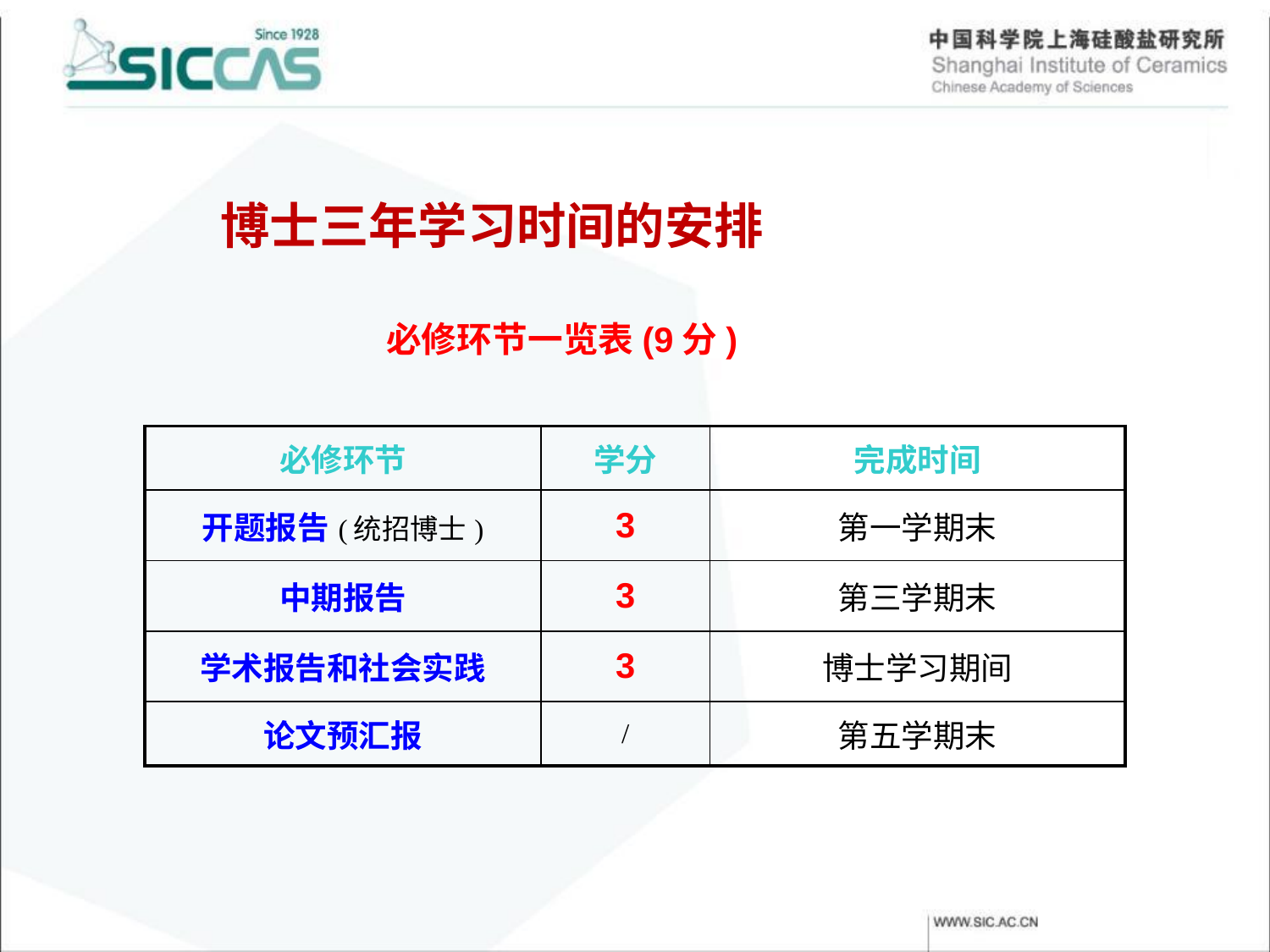

博士三年学习时间的安排
必修环节一览表(9分)
| 必修环节 | 学分 | 完成时间 |
| --- | --- | --- |
| 开题报告(统招博士) | 3 | 第一学期末 |
| 中期报告 | 3 | 第三学期末 |
| 学术报告和社会实践 | 3 | 博士学习期间 |
| 论文预汇报 | / | 第五学期末 |